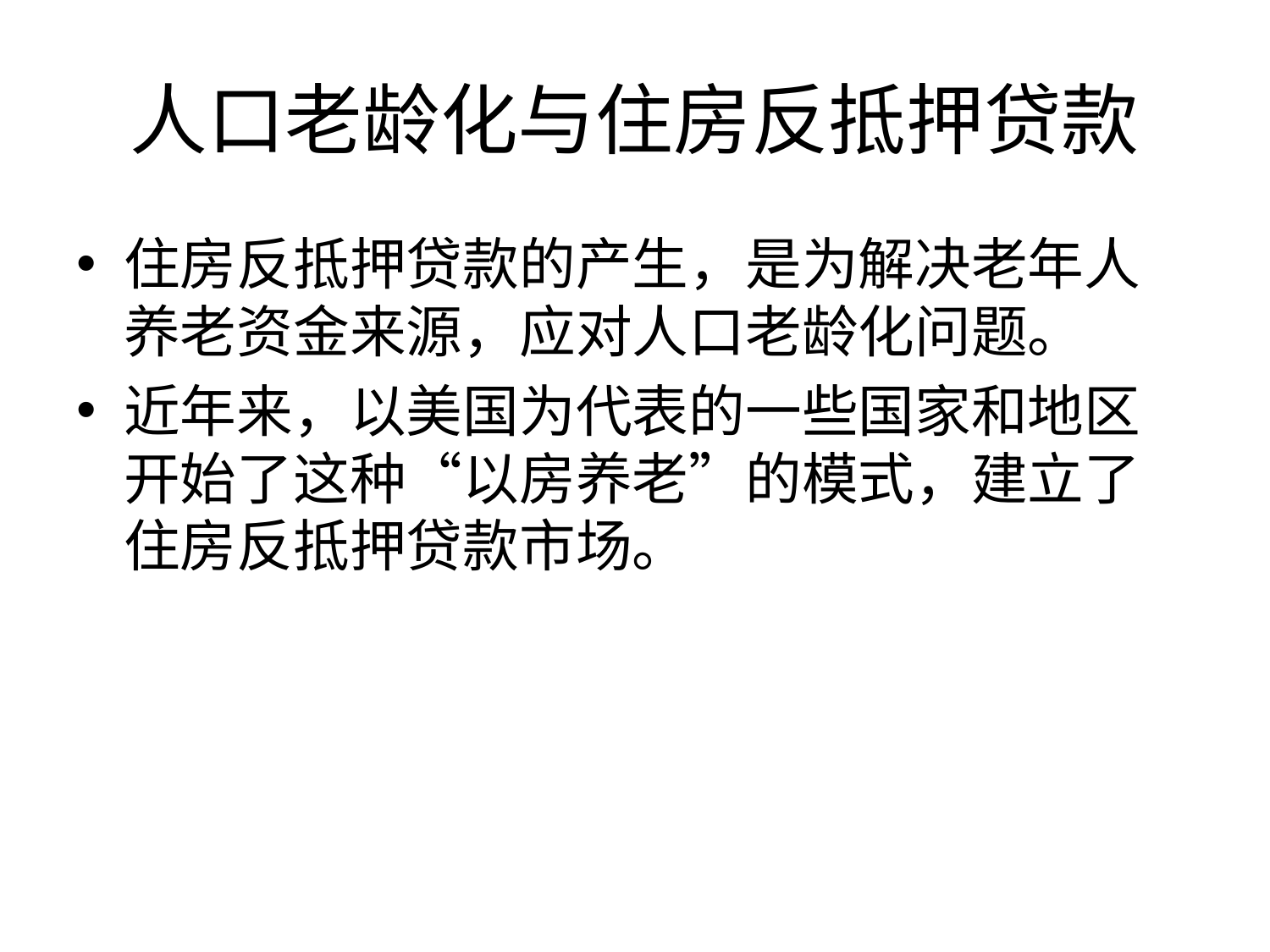

# 人口老龄化与住房反抵押贷款
住房反抵押贷款的产生，是为解决老年人养老资金来源，应对人口老龄化问题。
近年来，以美国为代表的一些国家和地区开始了这种“以房养老”的模式，建立了住房反抵押贷款市场。